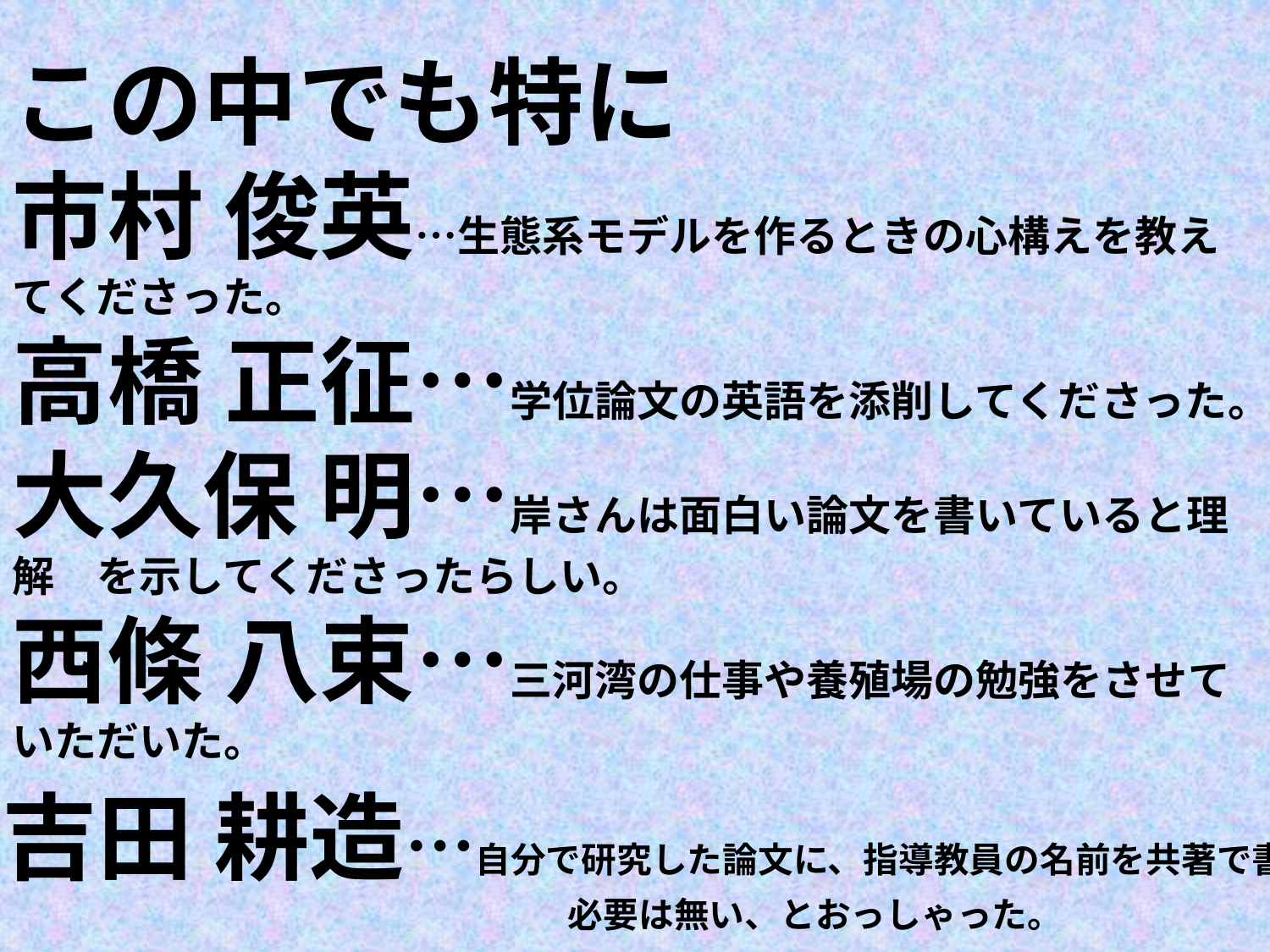

この中でも特に
市村 俊英…生態系モデルを作るときの心構えを教えてくださった。
高橋 正征…学位論文の英語を添削してくださった。
大久保 明…岸さんは面白い論文を書いていると理解　を示してくださったらしい。
西條 八束…三河湾の仕事や養殖場の勉強をさせていただいた。
吉田 耕造…自分で研究した論文に、指導教員の名前を共著で書く
　　　　　　　　　　　　　　　　必要は無い、とおっしゃった。